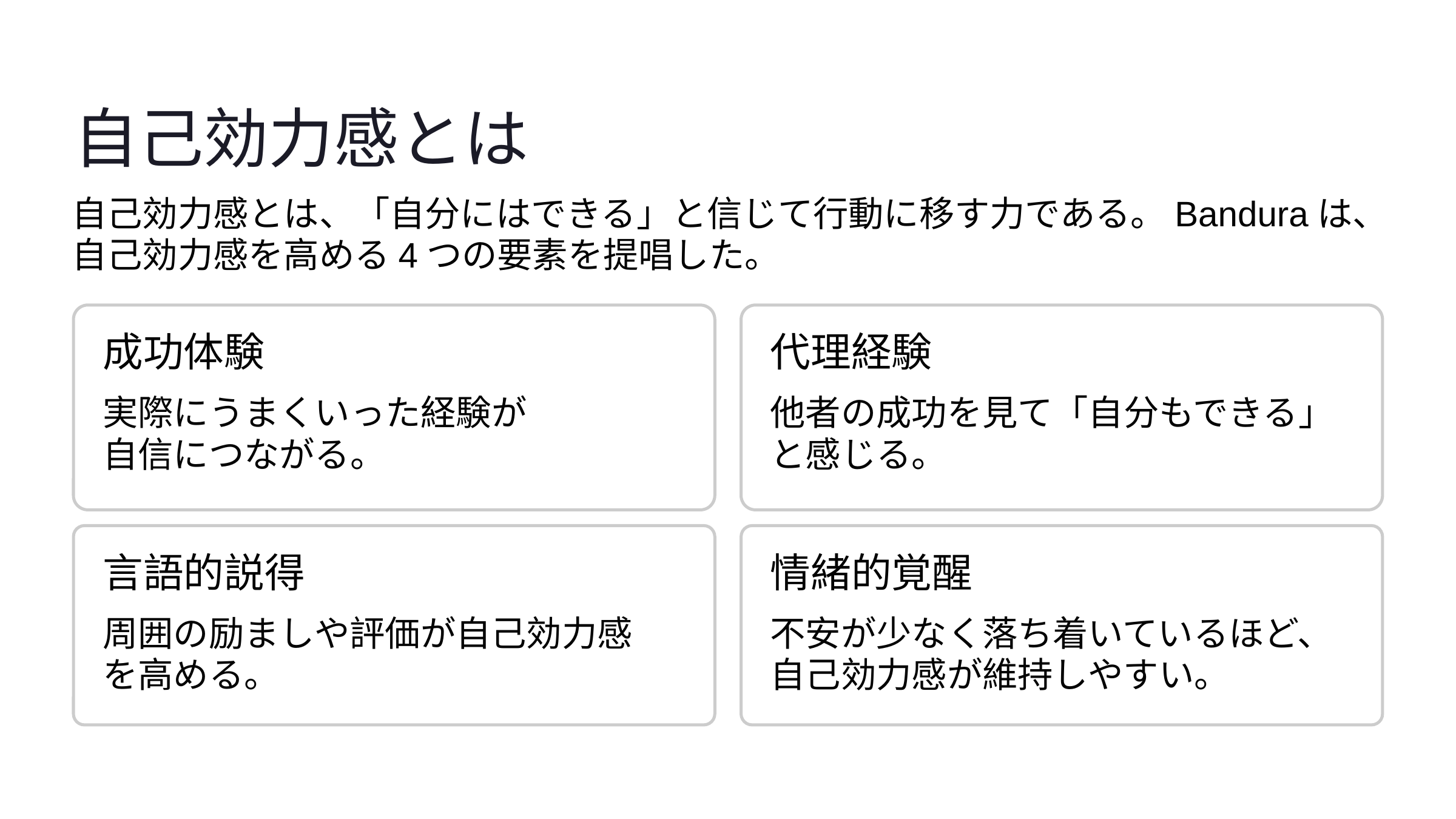

自己効力感とは
自己効力感とは、「自分にはできる」と信じて行動に移す力である。Banduraは、自己効力感を高める4つの要素を提唱した。

成功体験
代理経験
実際にうまくいった経験が
自信につながる。
他者の成功を見て「自分もできる」
と感じる。

言語的説得
情緒的覚醒
周囲の励ましや評価が自己効力感
を高める。
不安が少なく落ち着いているほど、自己効力感が維持しやすい。